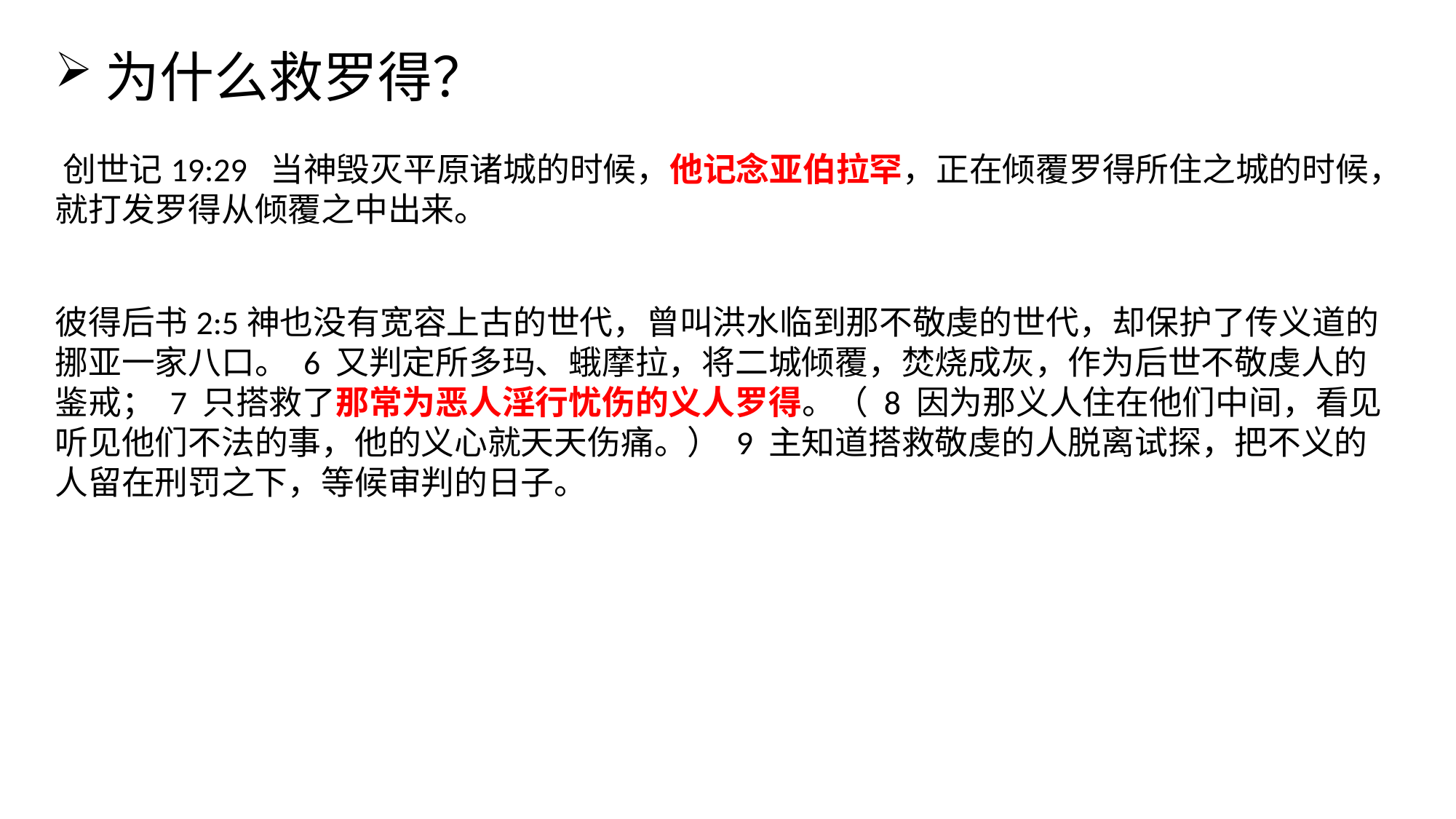

‪为什么救罗得？

‪创世记‬19:29  当神毁灭平原诸城的时候，他记念亚伯拉罕，正在倾覆罗得所住之城的时候，就打发罗得从倾覆之中出来。

彼得后书‬2:5神也没有宽容上古的世代，曾叫洪水临到那不敬虔的世代，却保护了传义道的挪亚一家八口。 6 又判定所多玛、蛾摩拉，将二城倾覆，焚烧成灰，作为后世不敬虔人的鉴戒； 7 只搭救了那常为恶人淫行忧伤的义人罗得。（ 8 因为那义人住在他们中间，看见听见他们不法的事，他的义心就天天伤痛。） 9 主知道搭救敬虔的人脱离试探，把不义的人留在刑罚之下，等候审判的日子。